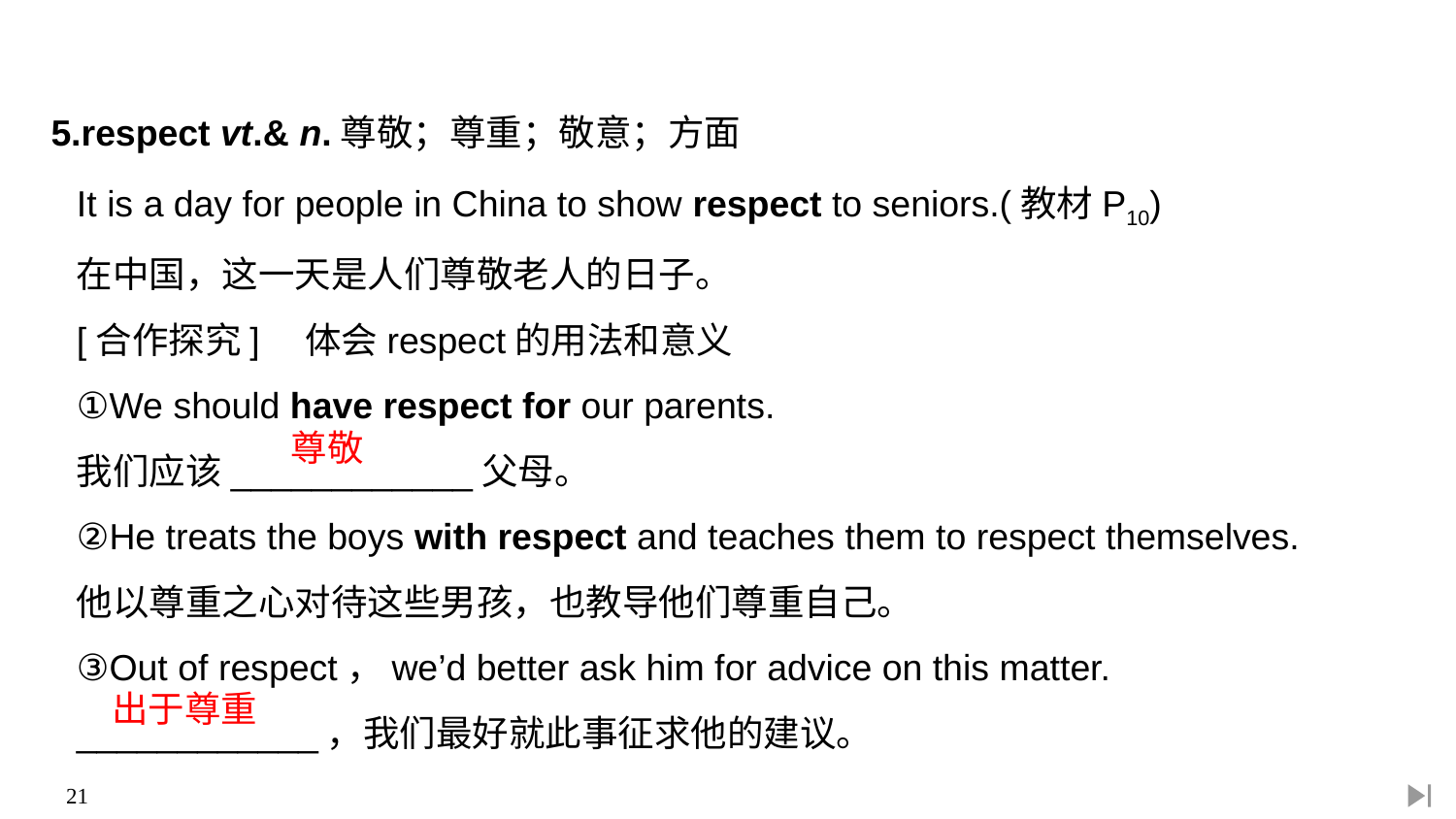

5.respect vt.& n.尊敬；尊重；敬意；方面
It is a day for people in China to show respect to seniors.(教材P10)
在中国，这一天是人们尊敬老人的日子。
[合作探究]　体会respect的用法和意义
①We should have respect for our parents.
我们应该____________父母。
②He treats the boys with respect and teaches them to respect themselves.
他以尊重之心对待这些男孩，也教导他们尊重自己。
③Out of respect，we’d better ask him for advice on this matter.
____________，我们最好就此事征求他的建议。
尊敬
出于尊重